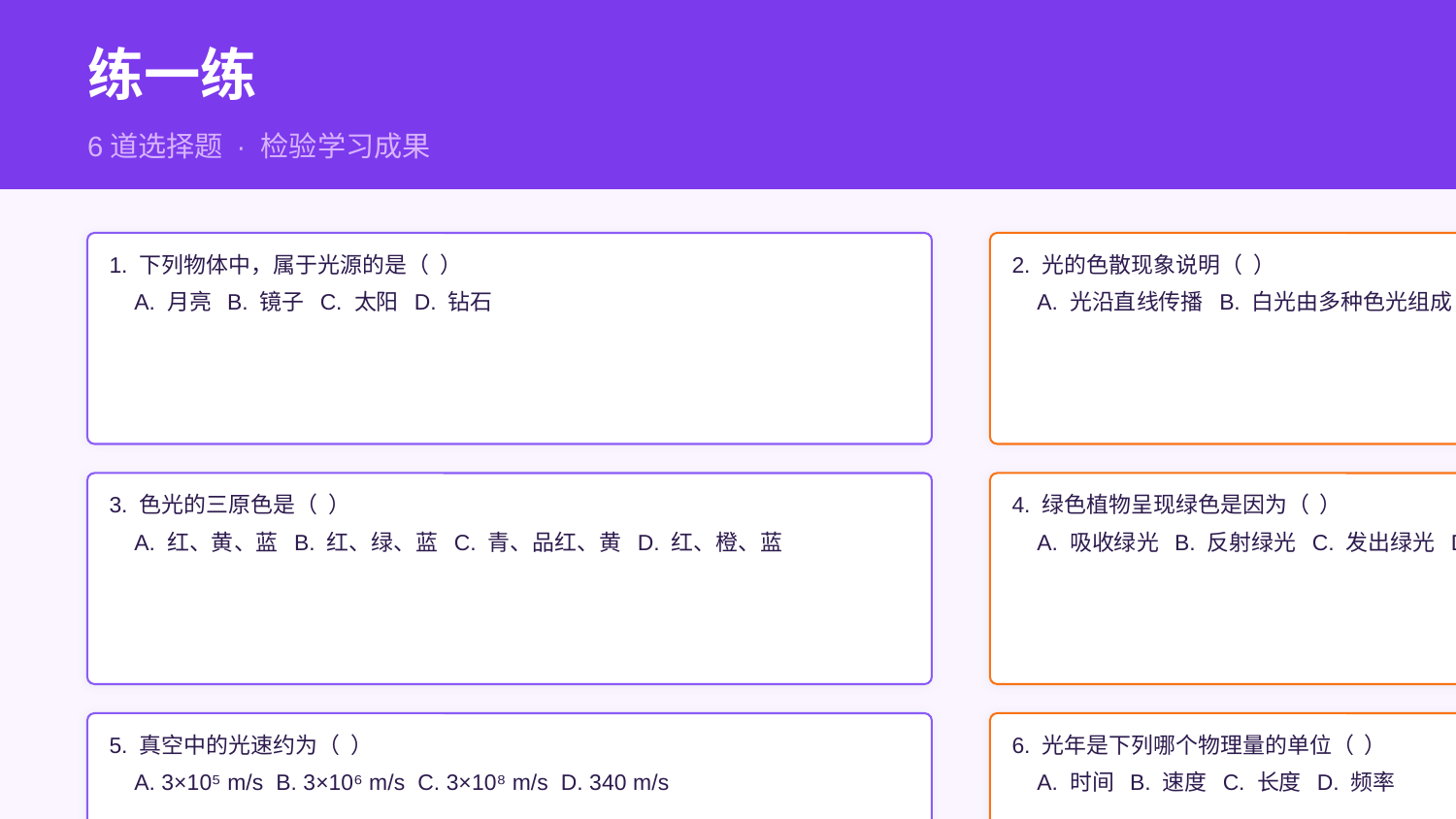

练一练
6道选择题 · 检验学习成果

1. 下列物体中，属于光源的是（  ）
    A. 月亮  B. 镜子  C. 太阳  D. 钻石
2. 光的色散现象说明（  ）
    A. 光沿直线传播  B. 白光由多种色光组成  C. 光速最大  D. 光能反射

3. 色光的三原色是（  ）
    A. 红、黄、蓝  B. 红、绿、蓝  C. 青、品红、黄  D. 红、橙、蓝
4. 绿色植物呈现绿色是因为（  ）
    A. 吸收绿光  B. 反射绿光  C. 发出绿光  D. 透过绿光

5. 真空中的光速约为（  ）
    A. 3×10⁵ m/s  B. 3×10⁶ m/s  C. 3×10⁸ m/s  D. 340 m/s
6. 光年是下列哪个物理量的单位（  ）
    A. 时间  B. 速度  C. 长度  D. 频率
苏科版物理 · 八年级上册
10